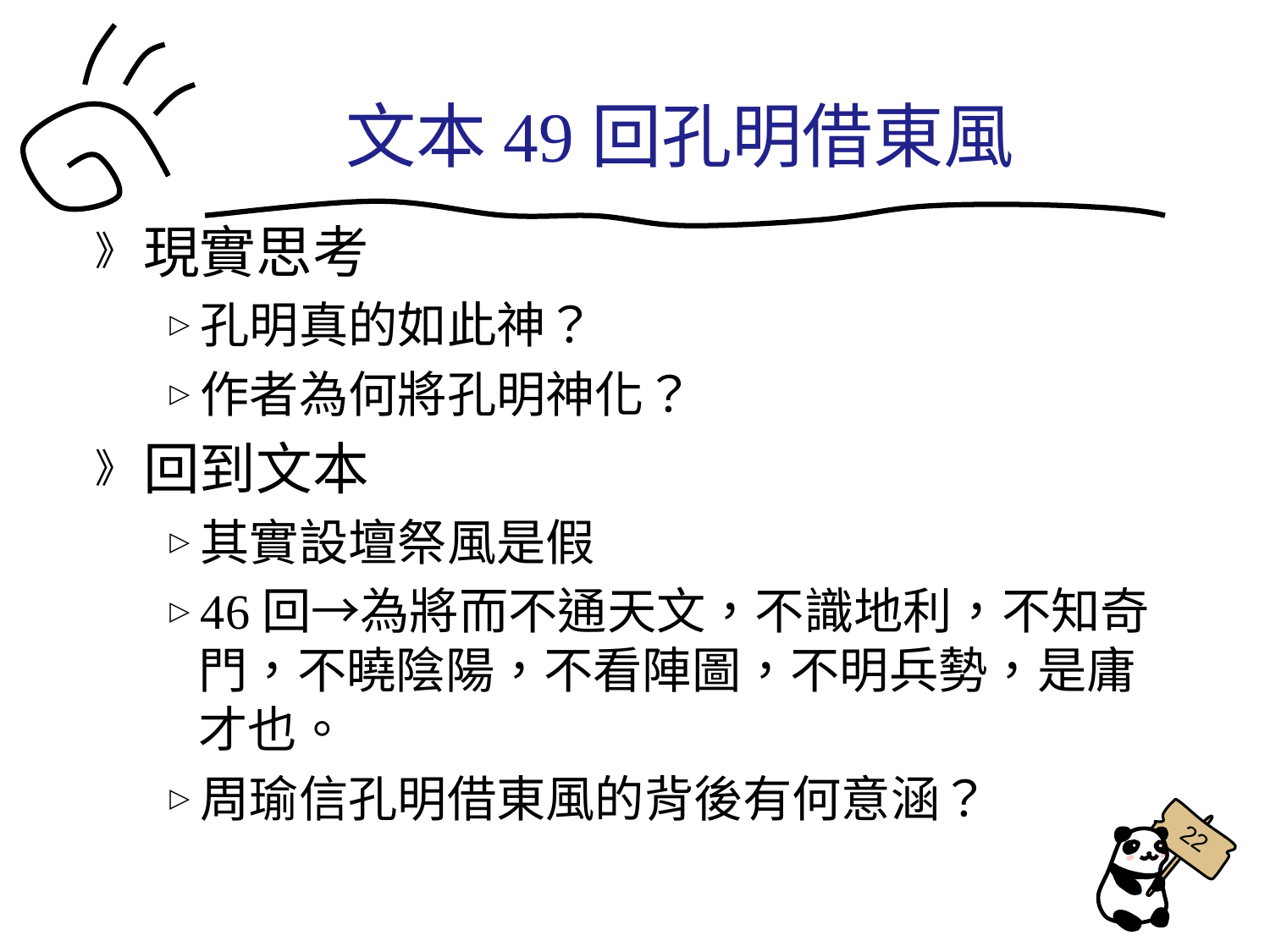

文本49回孔明借東風
現實思考
孔明真的如此神？
作者為何將孔明神化？
回到文本
其實設壇祭風是假
46回→為將而不通天文，不識地利，不知奇門，不曉陰陽，不看陣圖，不明兵勢，是庸才也。
周瑜信孔明借東風的背後有何意涵？
22